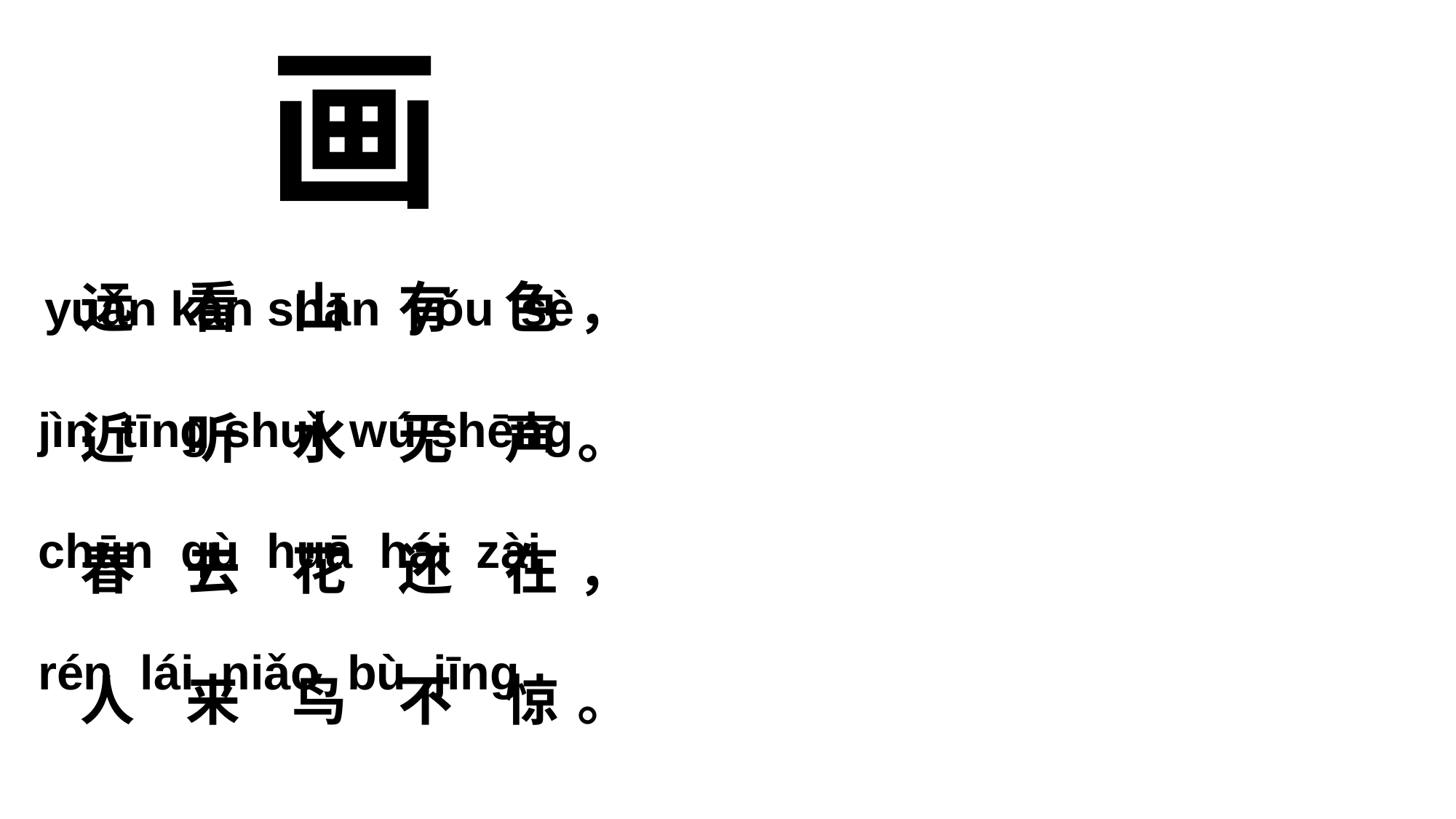

画

    yuǎn kàn shān  yǒu  sè
  jìn  tīnɡ shuǐ  wú shēnɡ
  chūn  qù  huā  hái  zài
  rén  lái  niǎo  bù  jīnɡ

远 看 山 有 色，
近 听 水 无 声。
春 去 花 还 在，
人 来 鸟 不 惊。